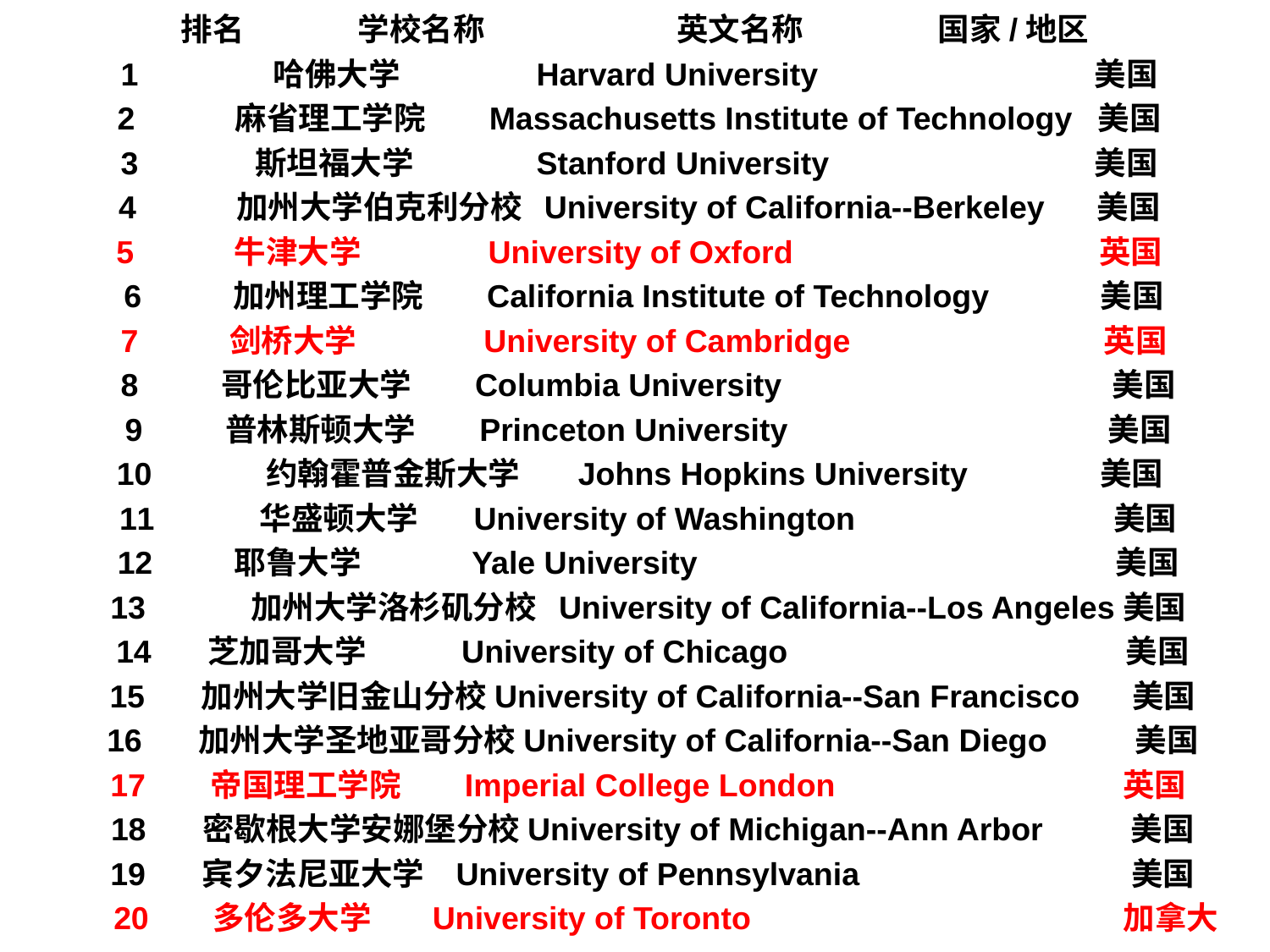

排名	       学校名称	                英文名称	                 国家/地区
 1	   哈佛大学	     Harvard University	                        美国
 2 	麻省理工学院	Massachusetts Institute of Technology  美国
 3	 斯坦福大学	     Stanford University	                        美国
 4	加州大学伯克利分校  University of California--Berkeley     美国
 5	牛津大学	University of Oxford	                         英国
  6	加州理工学院	California Institute of Technology	           美国
  7	剑桥大学	University of Cambridge	                          英国
   8	哥伦比亚大学	Columbia University	                            美国
   9	普林斯顿大学	Princeton University	                           美国
  10            约翰霍普金斯大学       Johns Hopkins University              美国
   11           华盛顿大学   	University of Washington	              美国
   12	 耶鲁大学	Yale University	                                           美国
   13           加州大学洛杉矶分校  University of California--Los Angeles美国
    14	芝加哥大学	University of Chicago	                               美国
    15	加州大学旧金山分校University of California--San Francisco     美国
    16	加州大学圣地亚哥分校University of California--San Diego         美国
   17	帝国理工学院	Imperial College London              	                英国
    18	密歇根大学安娜堡分校University of Michigan--Ann Arbor         美国
    19	宾夕法尼亚大学	University of Pennsylvania   	                  美国
       20  	   多伦多大学	University of Toronto	                                  加拿大